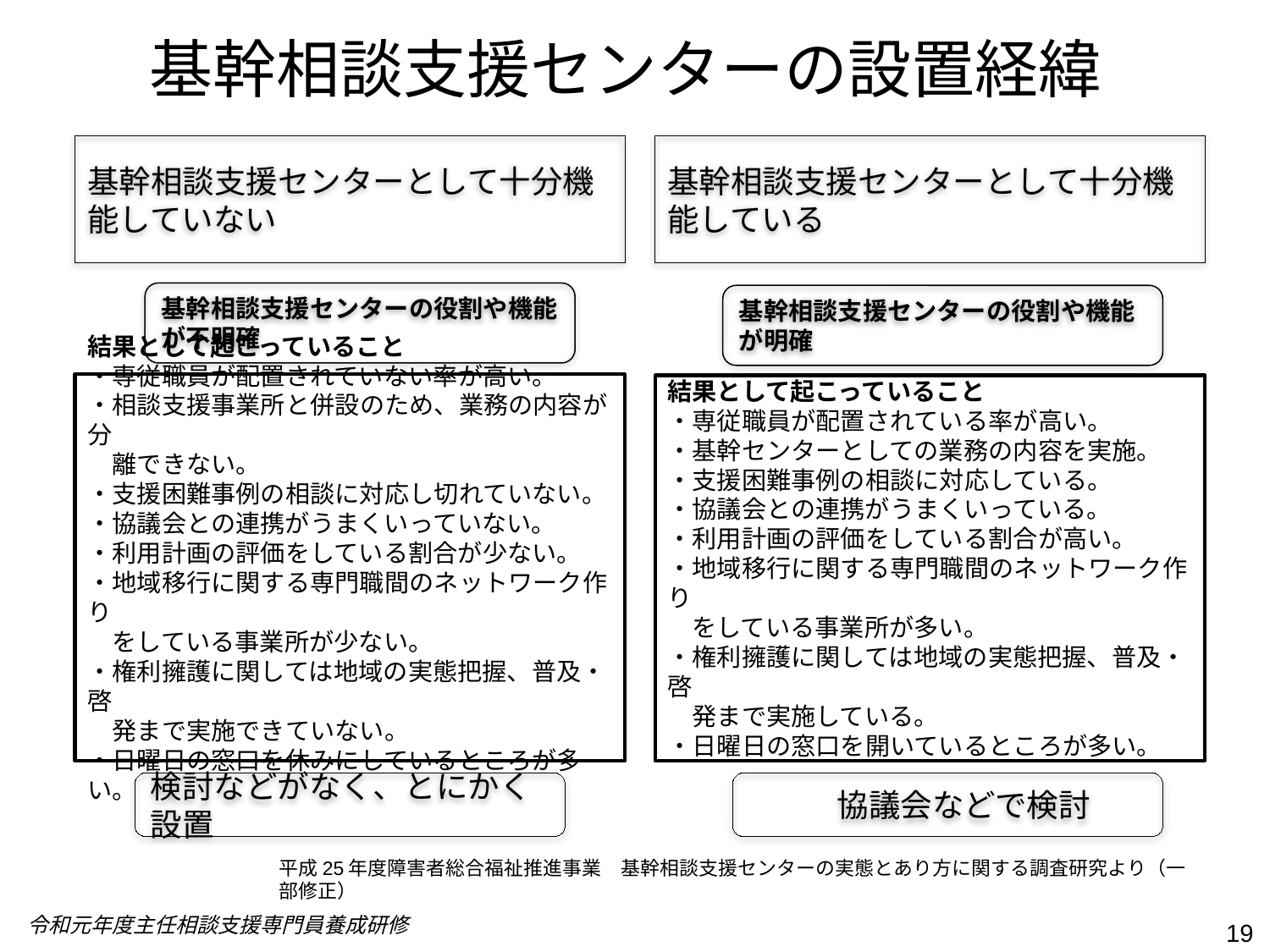

# 基幹相談支援センターの設置経緯
基幹相談支援センターとして十分機能していない
基幹相談支援センターとして十分機能している
基幹相談支援センターの役割や機能が不明確
基幹相談支援センターの役割や機能が明確
結果として起こっていること
・専従職員が配置されていない率が高い。
・相談支援事業所と併設のため、業務の内容が分
　離できない。
・支援困難事例の相談に対応し切れていない。
・協議会との連携がうまくいっていない。
・利用計画の評価をしている割合が少ない。
・地域移行に関する専門職間のネットワーク作り
　をしている事業所が少ない。
・権利擁護に関しては地域の実態把握、普及・啓
　発まで実施できていない。
・日曜日の窓口を休みにしているところが多い。
結果として起こっていること
・専従職員が配置されている率が高い。
・基幹センターとしての業務の内容を実施。
・支援困難事例の相談に対応している。
・協議会との連携がうまくいっている。
・利用計画の評価をしている割合が高い。
・地域移行に関する専門職間のネットワーク作り
　をしている事業所が多い。
・権利擁護に関しては地域の実態把握、普及・啓
　発まで実施している。
・日曜日の窓口を開いているところが多い。
検討などがなく、とにかく設置
　協議会などで検討
平成25年度障害者総合福祉推進事業　基幹相談支援センターの実態とあり方に関する調査研究より（一部修正）
令和元年度主任相談支援専門員養成研修
19